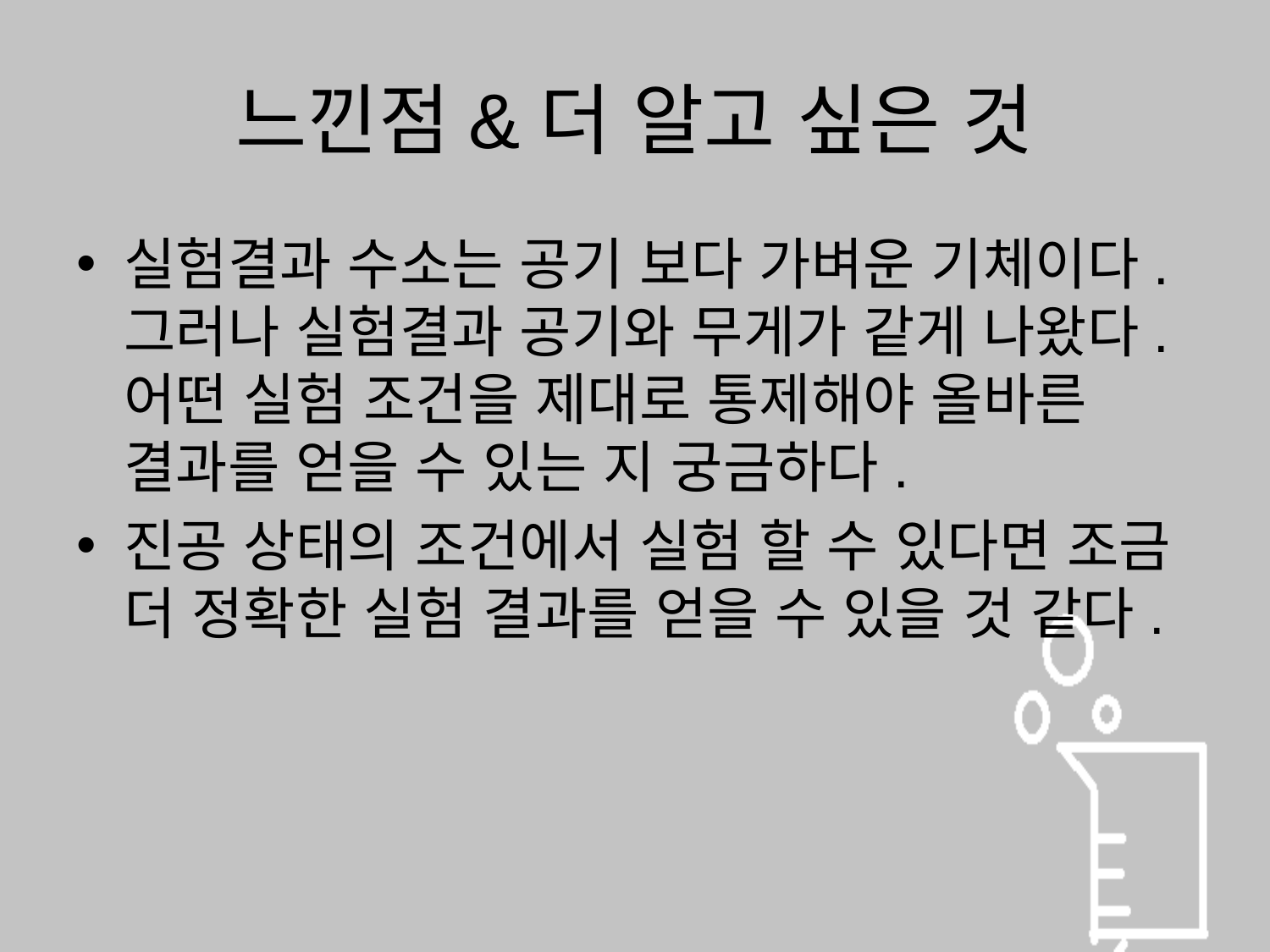

# 느낀점&더 알고 싶은 것
실험결과 수소는 공기 보다 가벼운 기체이다.그러나 실험결과 공기와 무게가 같게 나왔다.어떤 실험 조건을 제대로 통제해야 올바른 결과를 얻을 수 있는 지 궁금하다.
진공 상태의 조건에서 실험 할 수 있다면 조금 더 정확한 실험 결과를 얻을 수 있을 것 같다.